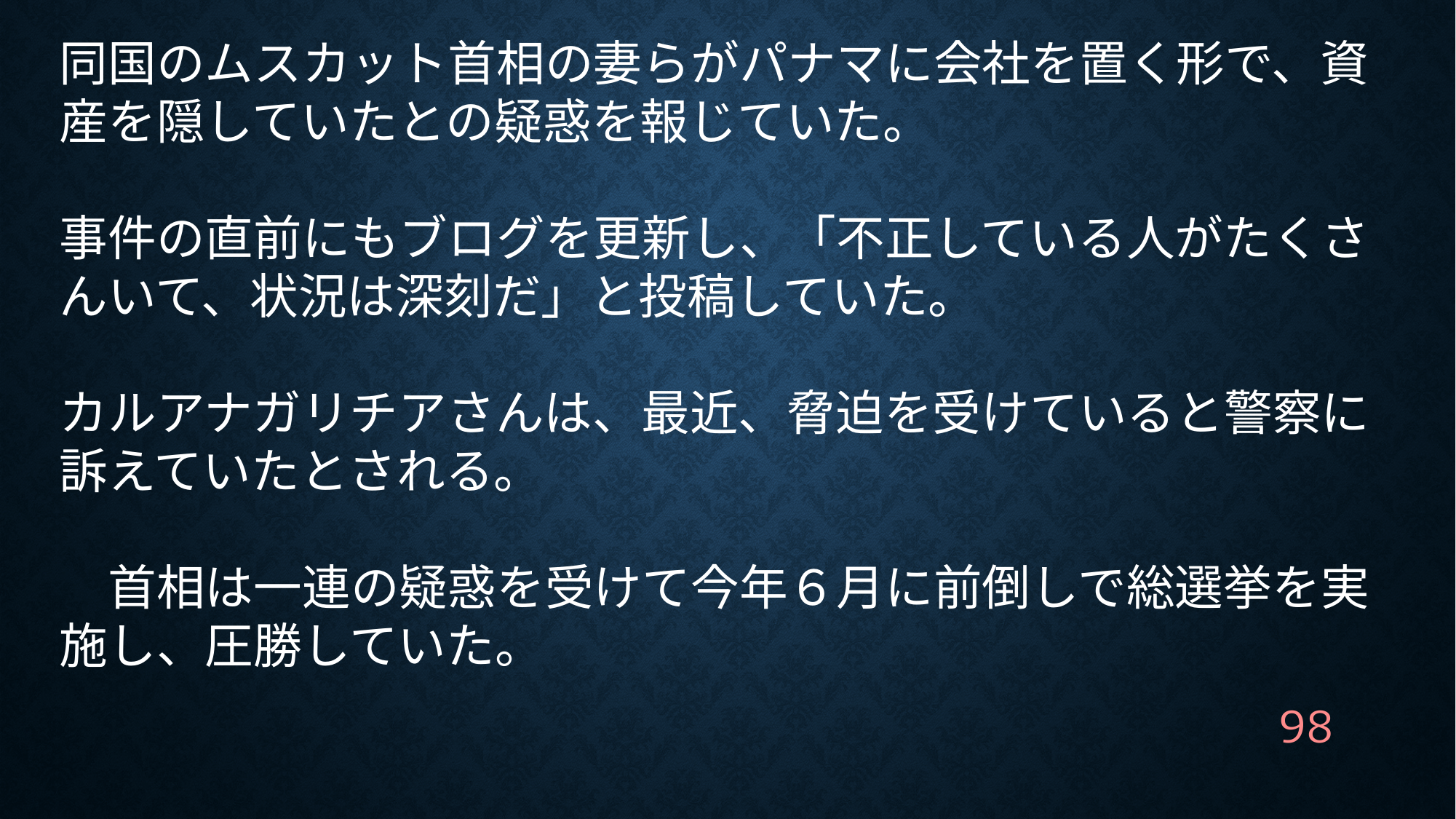

同国のムスカット首相の妻らがパナマに会社を置く形で、資産を隠していたとの疑惑を報じていた。

事件の直前にもブログを更新し、「不正している人がたくさんいて、状況は深刻だ」と投稿していた。

カルアナガリチアさんは、最近、脅迫を受けていると警察に訴えていたとされる。

　首相は一連の疑惑を受けて今年６月に前倒しで総選挙を実施し、圧勝していた。
98